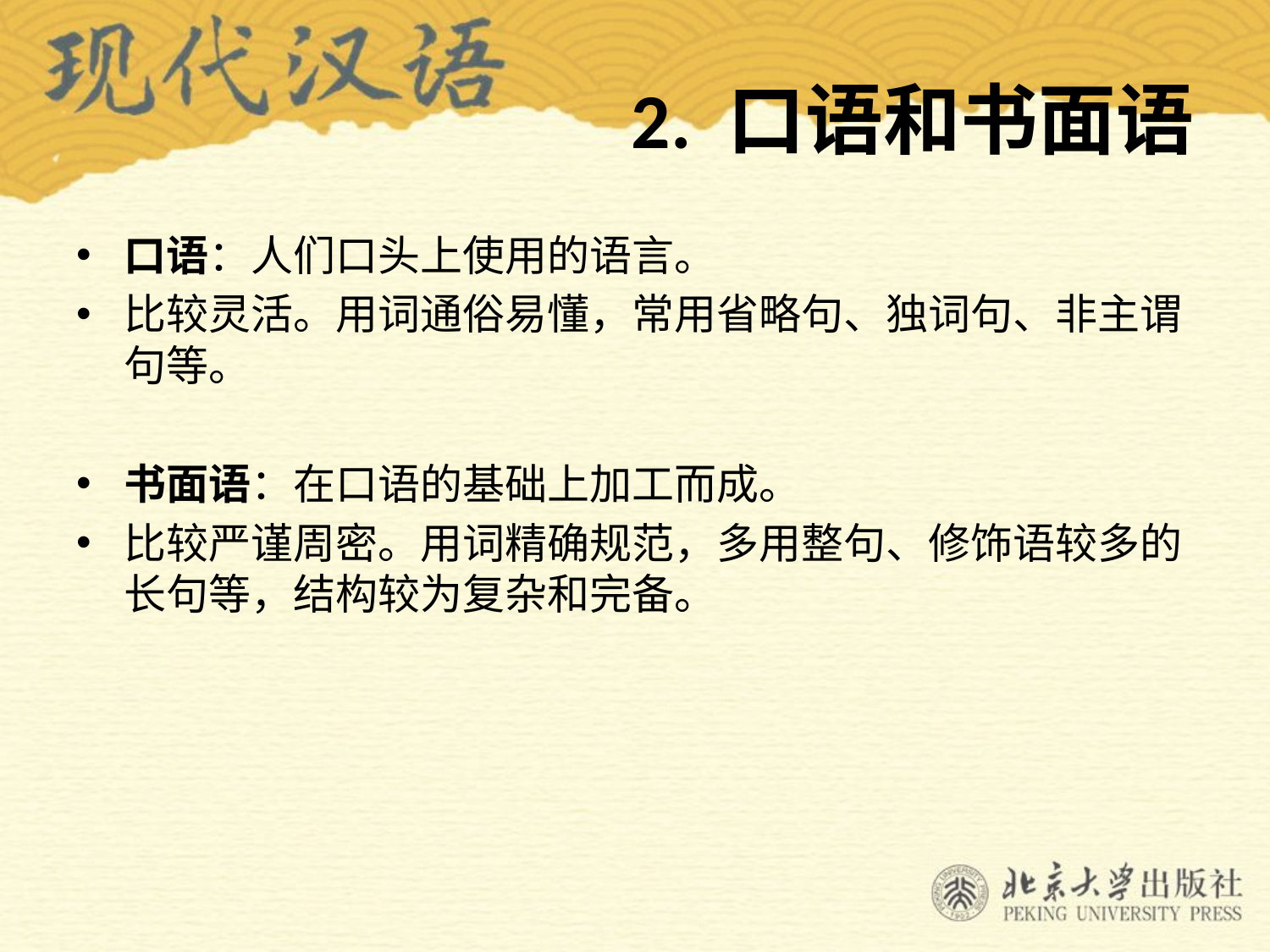

# 2. 口语和书面语
口语：人们口头上使用的语言。
比较灵活。用词通俗易懂，常用省略句、独词句、非主谓句等。

书面语：在口语的基础上加工而成。
比较严谨周密。用词精确规范，多用整句、修饰语较多的长句等，结构较为复杂和完备。